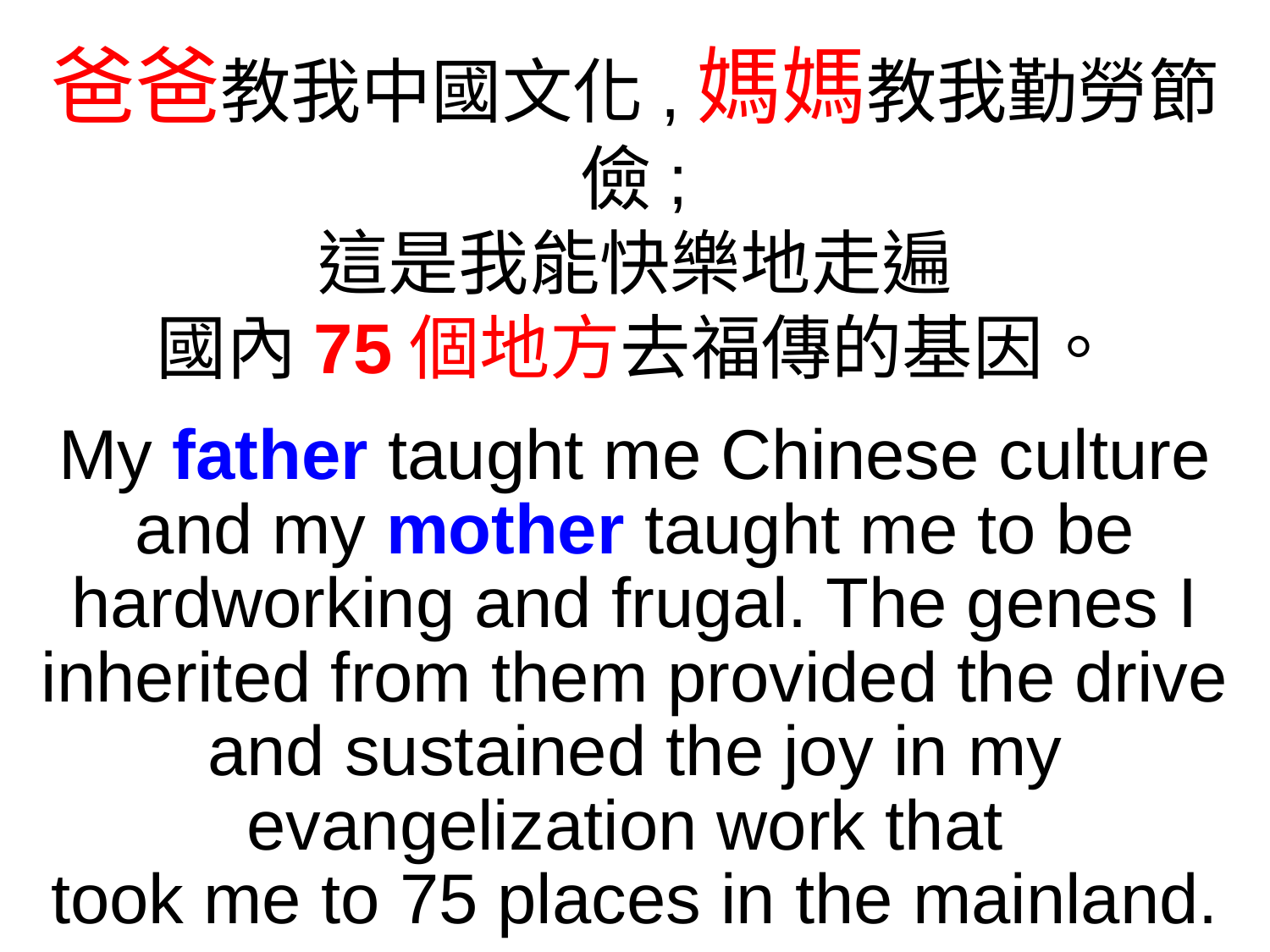

爸爸教我中國文化,媽媽教我勤勞節儉;
這是我能快樂地走遍
國內75個地方去福傳的基因。
My father taught me Chinese culture and my mother taught me to be hardworking and frugal. The genes I inherited from them provided the drive and sustained the joy in my evangelization work that
took me to 75 places in the mainland.